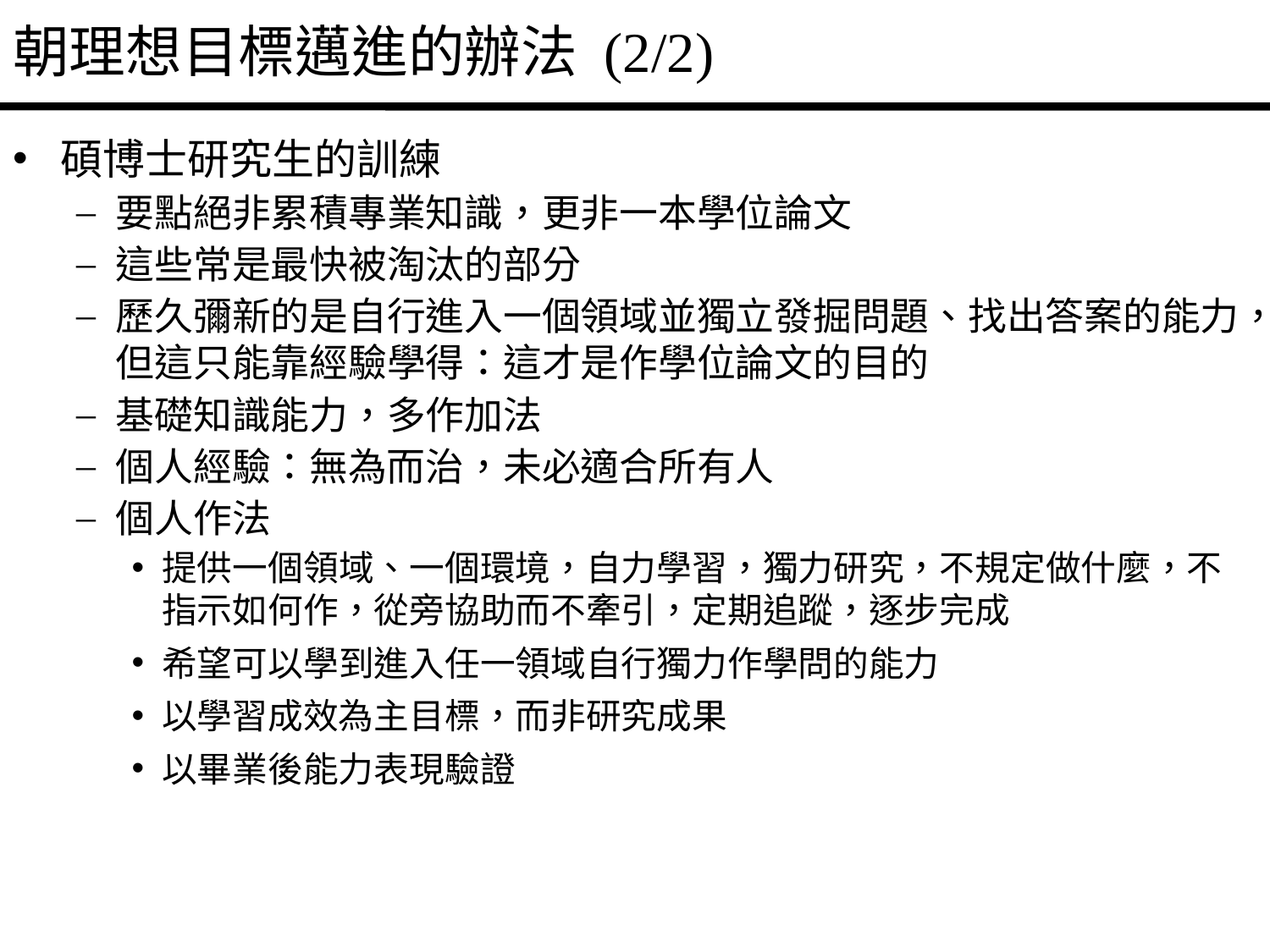

# 朝理想目標邁進的辦法 (2/2)
碩博士研究生的訓練
要點絕非累積專業知識，更非一本學位論文
這些常是最快被淘汰的部分
歷久彌新的是自行進入一個領域並獨立發掘問題、找出答案的能力，但這只能靠經驗學得：這才是作學位論文的目的
基礎知識能力，多作加法
個人經驗：無為而治，未必適合所有人
個人作法
提供一個領域、一個環境，自力學習，獨力研究，不規定做什麼，不指示如何作，從旁協助而不牽引，定期追蹤，逐步完成
希望可以學到進入任一領域自行獨力作學問的能力
以學習成效為主目標，而非研究成果
以畢業後能力表現驗證